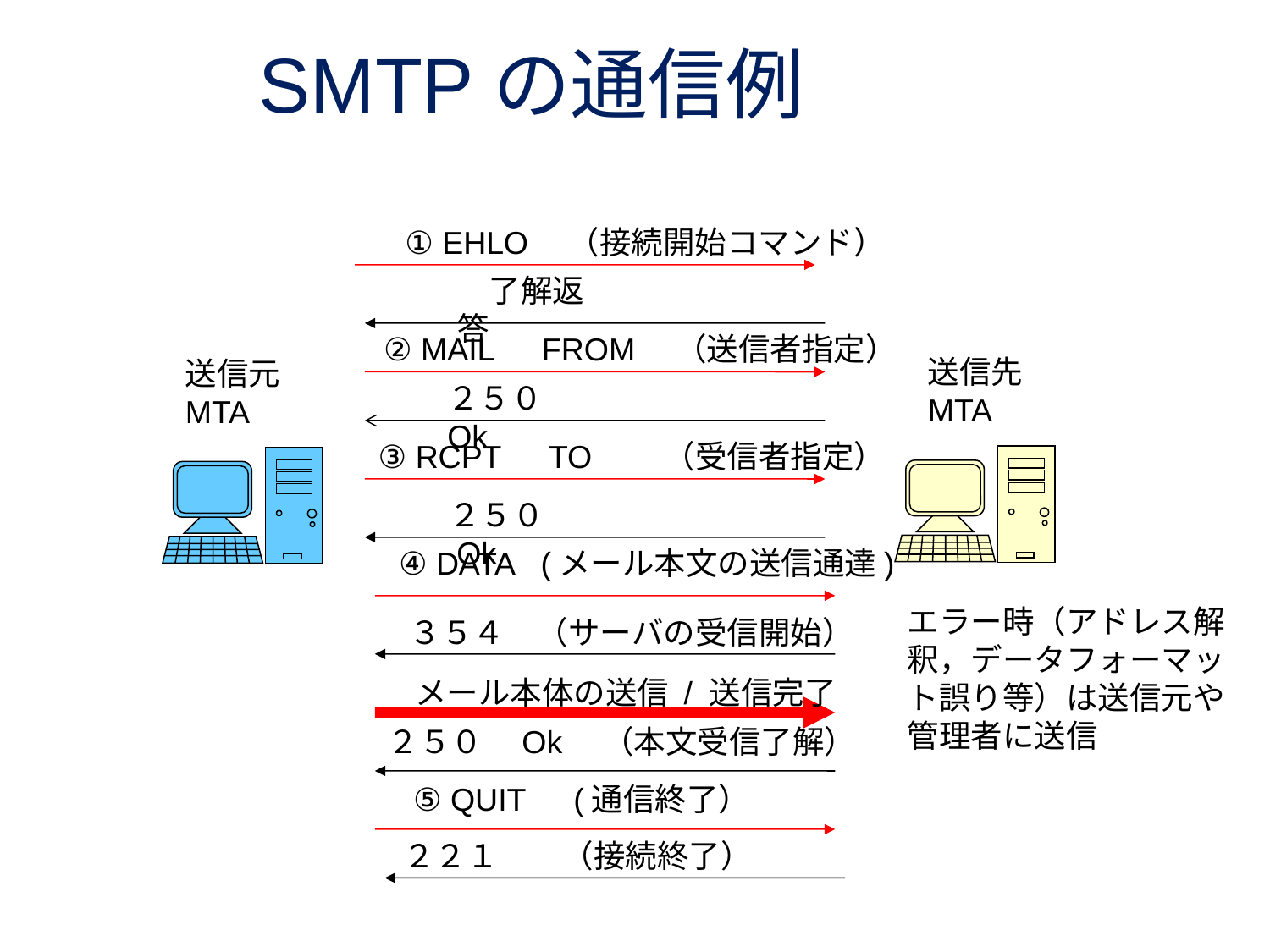

# SMTPの通信例
→ ① EHLO　（接続開始コマンド）
← 了解返答
→ ② MAIL　FROM　（送信者指定）
← 250 Ok
→ ③ RCPT　TO　　（受信者指定）
← 250 Ok
→ ④ DATA   (メール本文の送信通達)
← 354　（サーバの受信開始）
→ メール本体の送信 / 送信完了
→ .
← 250 Ok（本文受信了解）
→ ⑤ QUIT　(通信終了）
← 221　（接続終了）
① EHLO　（接続開始コマンド）

　了解返答

② MAIL　FROM　（送信者指定）
送信先
MTA
送信元
MTA

２５０　Ok

③ RCPT　TO　　（受信者指定）

　２５０　Ok

④ DATA   (メール本文の送信通達)

エラー時（アドレス解釈，データフォーマット誤り等）は送信元や管理者に送信
３５４　（サーバの受信開始）

メール本体の送信 / 送信完了

２５０　Ok　（本文受信了解）

⑤ QUIT　(通信終了）

２２１　　（接続終了）